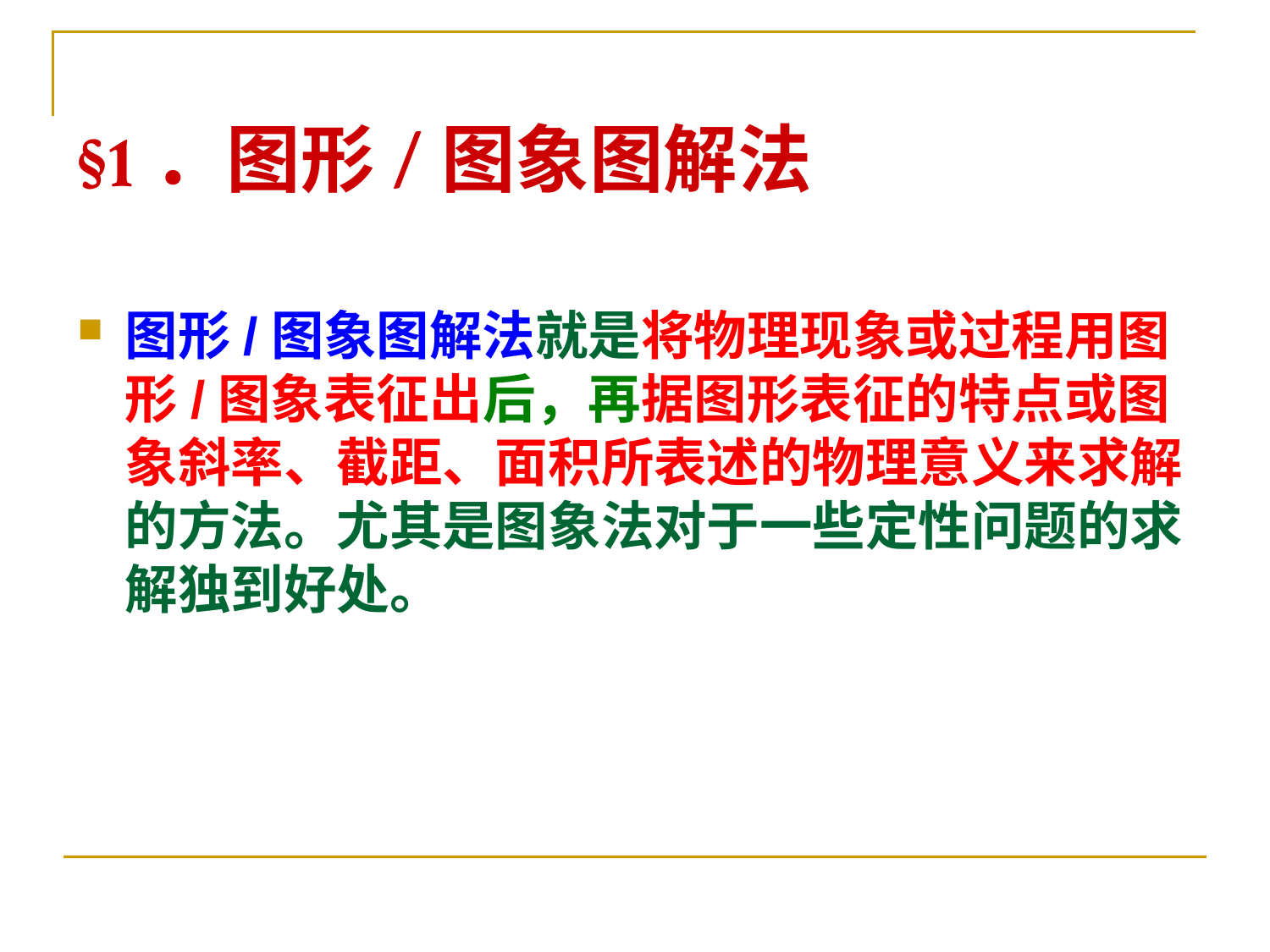

# §1．图形/图象图解法
图形/图象图解法就是将物理现象或过程用图形/图象表征出后，再据图形表征的特点或图象斜率、截距、面积所表述的物理意义来求解的方法。尤其是图象法对于一些定性问题的求解独到好处。